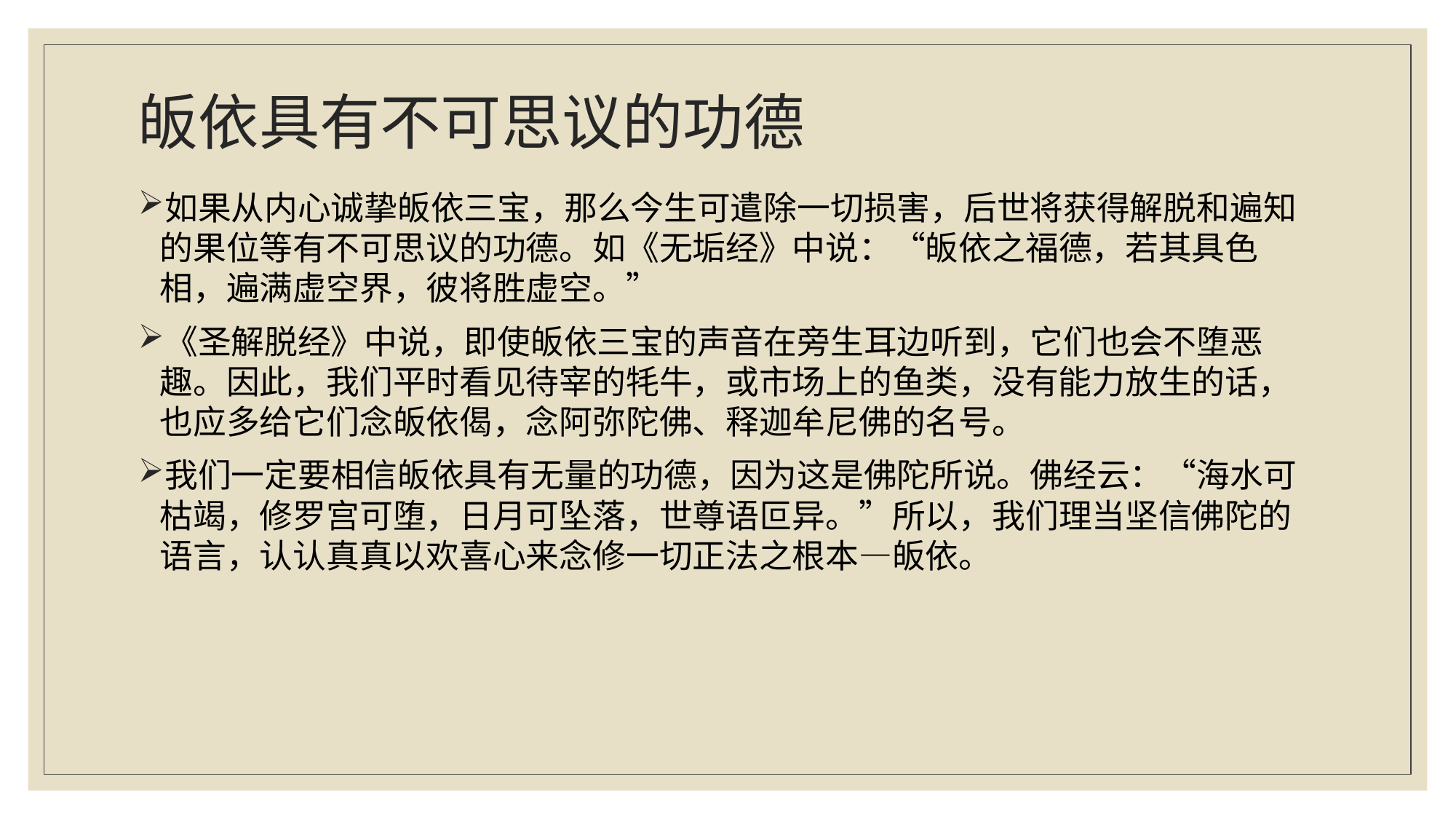

# 皈依具有不可思议的功德
如果从内心诚挚皈依三宝，那么今生可遣除一切损害，后世将获得解脱和遍知的果位等有不可思议的功德。如《无垢经》中说：“皈依之福德，若其具色相，遍满虚空界，彼将胜虚空。”
《圣解脱经》中说，即使皈依三宝的声音在旁生耳边听到，它们也会不堕恶趣。因此，我们平时看见待宰的牦牛，或市场上的鱼类，没有能力放生的话，也应多给它们念皈依偈，念阿弥陀佛、释迦牟尼佛的名号。
我们一定要相信皈依具有无量的功德，因为这是佛陀所说。佛经云：“海水可枯竭，修罗宫可堕，日月可坠落，世尊语叵异。”所以，我们理当坚信佛陀的语言，认认真真以欢喜心来念修一切正法之根本—皈依。